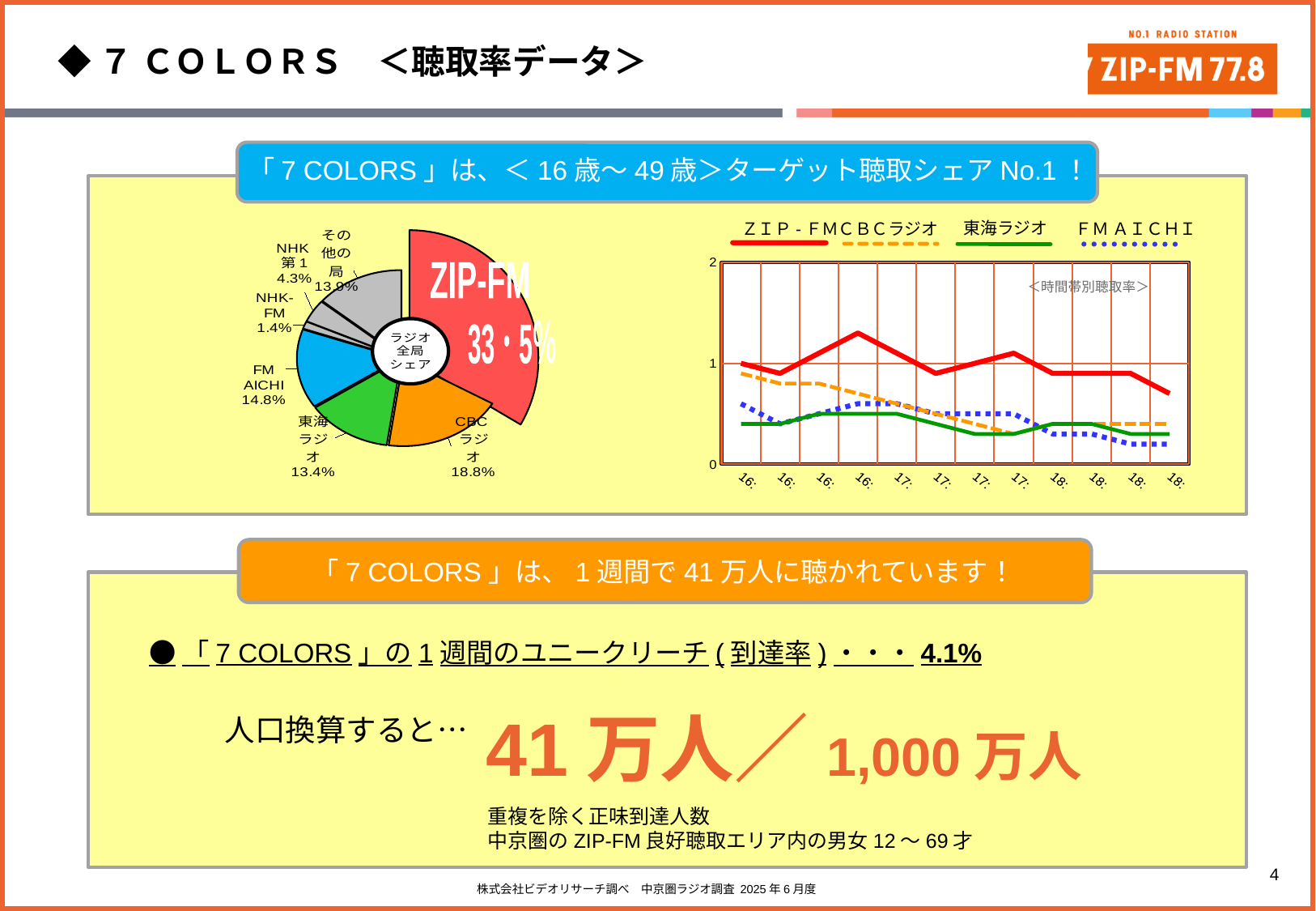

◆７ ＣＯＬＯＲＳ　＜聴取率データ＞

「7 COLORS」は、＜16歳～49歳＞ターゲット聴取シェアNo.1！

### Chart

| Category | 07:00-24:00 |
|---|---|
| ZIP-FM | 33.5 |
| CBCラジオ | 18.8 |
| 東海ラジオ | 13.4 |
| FM AICHI | 14.8 |
| NHK-FM | 1.4 |
| NHK第1 | 4.3 |
| その他の局 | 13.9 |

### Chart

| Category | 07:00-24:00 |
|---|---|
| ZIP-FM | 33.5 |
| FM AICHI | 18.8 |
| NHK-FM | 13.4 |
| CBCラジオ | 14.8 |
| 東海ラジオ | 1.4 |
| NHK第1 | 4.3 |
| その他の局 | 13.9 |
ZIP-FM
33．5％
東海ラジオ
ＦＭ ＡＩＣＨＩ
ＺＩＰ-ＦＭ
ＣＢＣラジオ

### Chart

| Category |
|---|

[unsupported chart]

＜時間帯別聴取率＞

「7 COLORS」は、1週間で41万人に聴かれています！

●「7 COLORS」の1週間のユニークリーチ(到達率)・・・4.1%
41万人／1,000万人
人口換算すると…
重複を除く正味到達人数
中京圏のZIP-FM良好聴取エリア内の男女12～69才
株式会社ビデオリサーチ調べ　中京圏ラジオ調査 2025年6月度